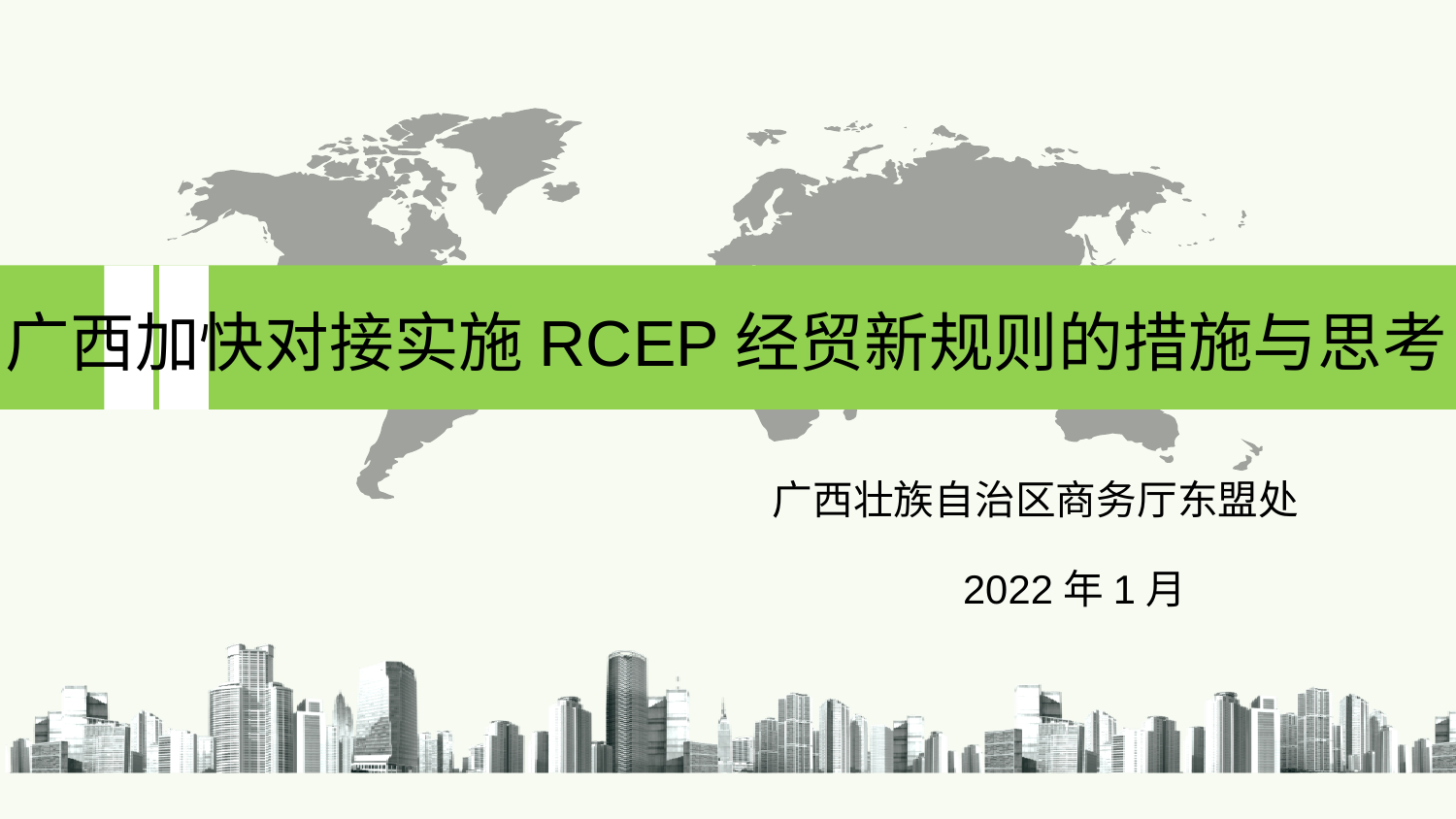

广西加快对接实施RCEP经贸新规则的措施与思考
广西壮族自治区商务厅东盟处
2022年1月